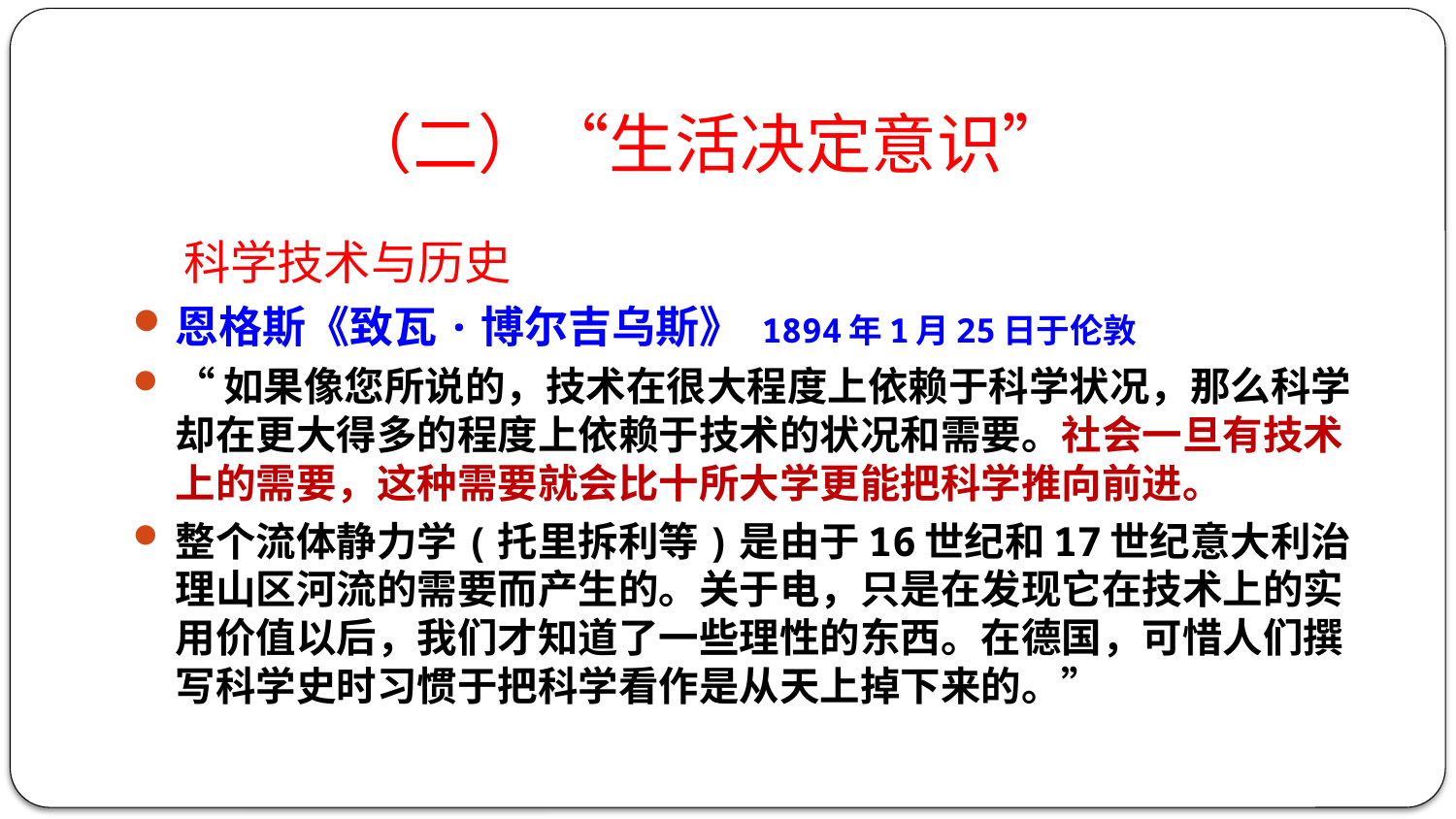

# （二）“生活决定意识”
    科学技术与历史
恩格斯《致瓦·博尔吉乌斯》 1894年1月25日于伦敦
“如果像您所说的，技术在很大程度上依赖于科学状况，那么科学却在更大得多的程度上依赖于技术的状况和需要。社会一旦有技术上的需要，这种需要就会比十所大学更能把科学推向前进。
整个流体静力学(托里拆利等)是由于16世纪和17世纪意大利治理山区河流的需要而产生的。关于电，只是在发现它在技术上的实用价值以后，我们才知道了一些理性的东西。在德国，可惜人们撰写科学史时习惯于把科学看作是从天上掉下来的。”